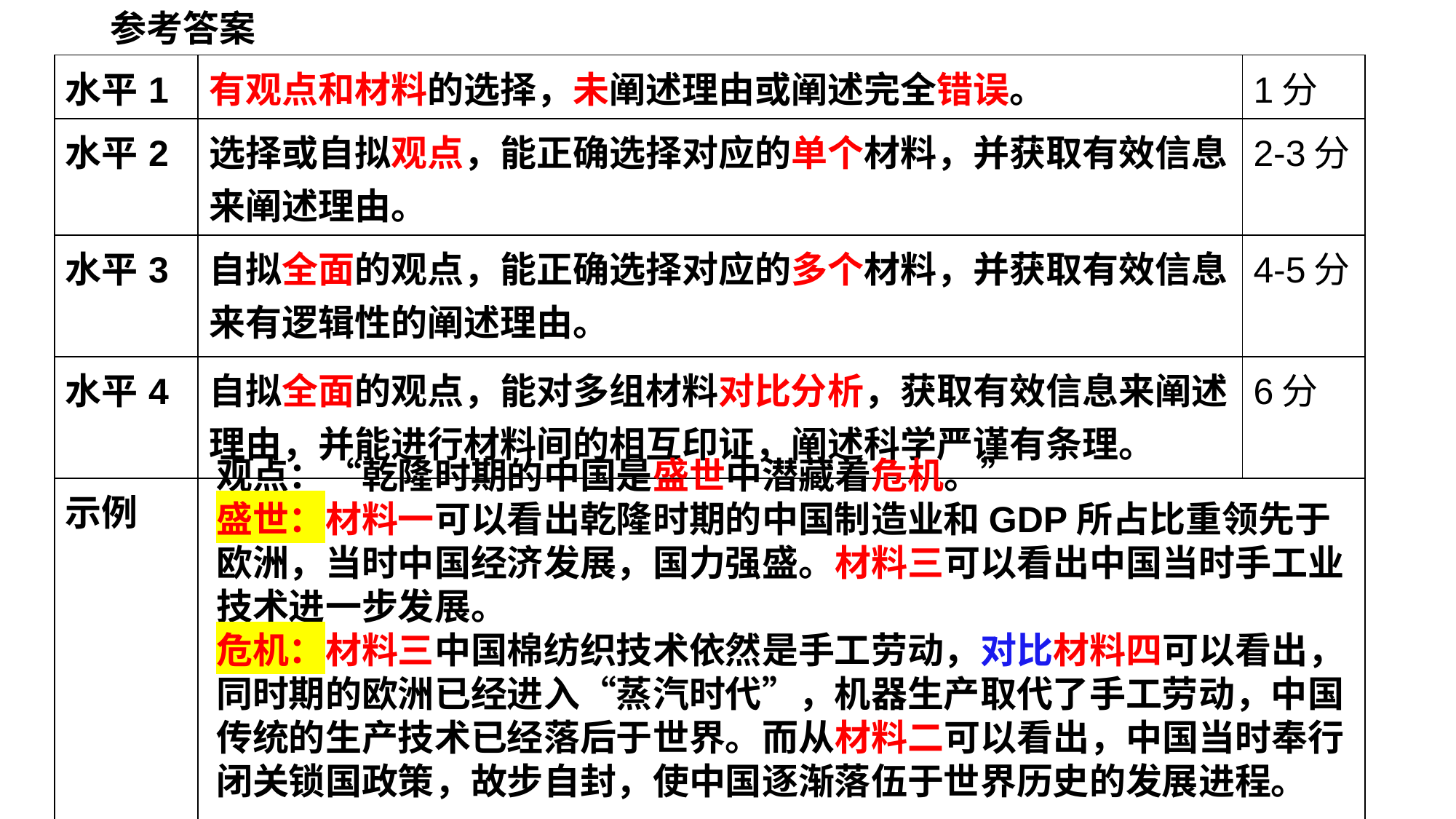

参考答案
| 水平1 | 有观点和材料的选择，未阐述理由或阐述完全错误。 | 1分 |
| --- | --- | --- |
| 水平2 | 选择或自拟观点，能正确选择对应的单个材料，并获取有效信息来阐述理由。 | 2-3分 |
| 水平3 | 自拟全面的观点，能正确选择对应的多个材料，并获取有效信息来有逻辑性的阐述理由。 | 4-5分 |
| 水平4 | 自拟全面的观点，能对多组材料对比分析，获取有效信息来阐述理由，并能进行材料间的相互印证，阐述科学严谨有条理。 | 6分 |
| 示例 |  |  |
观点：“乾隆时期的中国是盛世中潜藏着危机。”
盛世：材料一可以看出乾隆时期的中国制造业和GDP所占比重领先于欧洲，当时中国经济发展，国力强盛。材料三可以看出中国当时手工业技术进一步发展。
危机：材料三中国棉纺织技术依然是手工劳动，对比材料四可以看出，同时期的欧洲已经进入“蒸汽时代”，机器生产取代了手工劳动，中国传统的生产技术已经落后于世界。而从材料二可以看出，中国当时奉行闭关锁国政策，故步自封，使中国逐渐落伍于世界历史的发展进程。